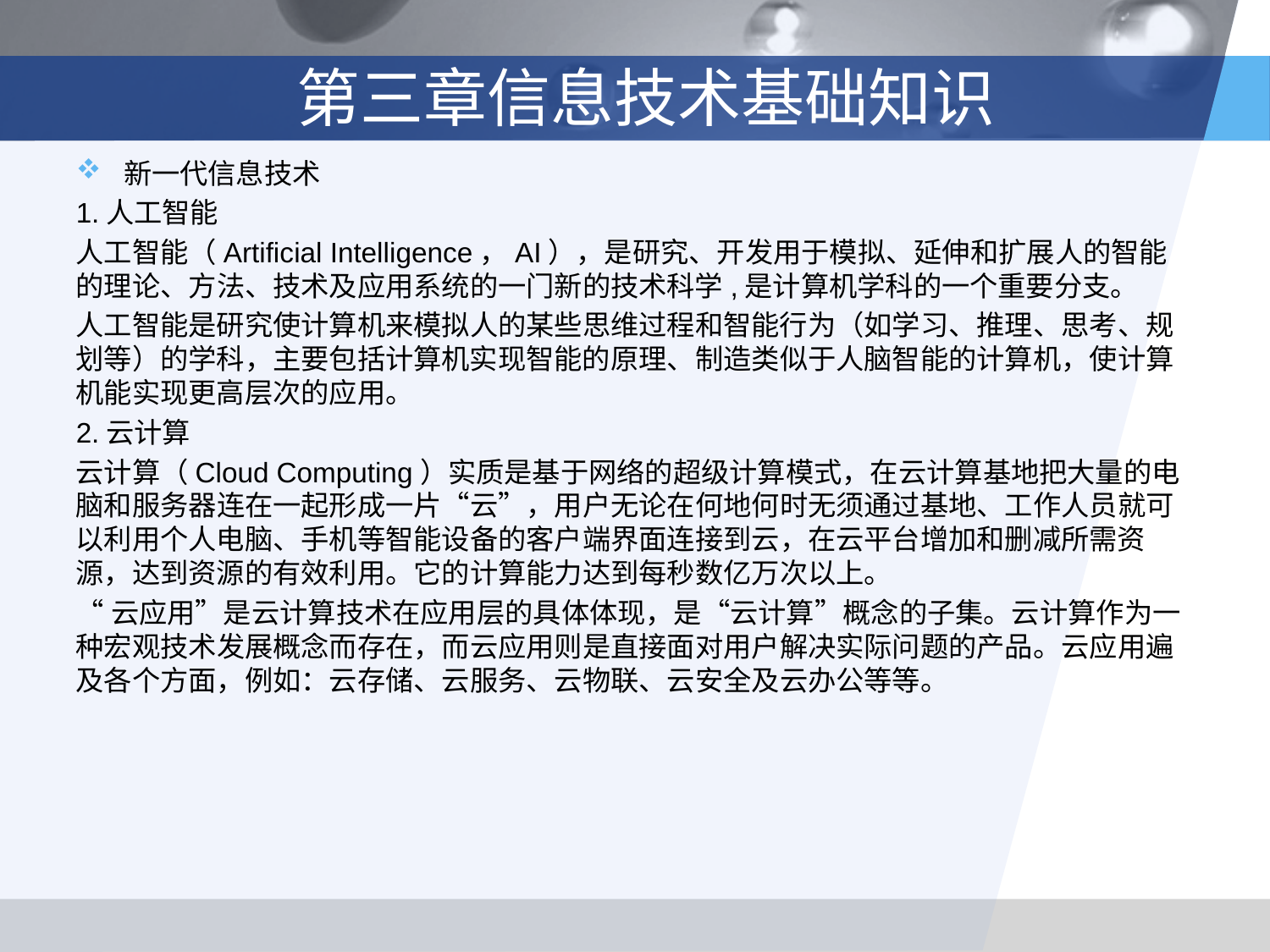

# 第三章信息技术基础知识
新一代信息技术
1.人工智能
人工智能（Artificial Intelligence，AI），是研究、开发用于模拟、延伸和扩展人的智能的理论、方法、技术及应用系统的一门新的技术科学,是计算机学科的一个重要分支。
人工智能是研究使计算机来模拟人的某些思维过程和智能行为（如学习、推理、思考、规划等）的学科，主要包括计算机实现智能的原理、制造类似于人脑智能的计算机，使计算机能实现更高层次的应用。
2.云计算
云计算（Cloud Computing）实质是基于网络的超级计算模式，在云计算基地把大量的电脑和服务器连在一起形成一片“云”，用户无论在何地何时无须通过基地、工作人员就可以利用个人电脑、手机等智能设备的客户端界面连接到云，在云平台增加和删减所需资源，达到资源的有效利用。它的计算能力达到每秒数亿万次以上。
“云应用”是云计算技术在应用层的具体体现，是“云计算”概念的子集。云计算作为一种宏观技术发展概念而存在，而云应用则是直接面对用户解决实际问题的产品。云应用遍及各个方面，例如：云存储、云服务、云物联、云安全及云办公等等。